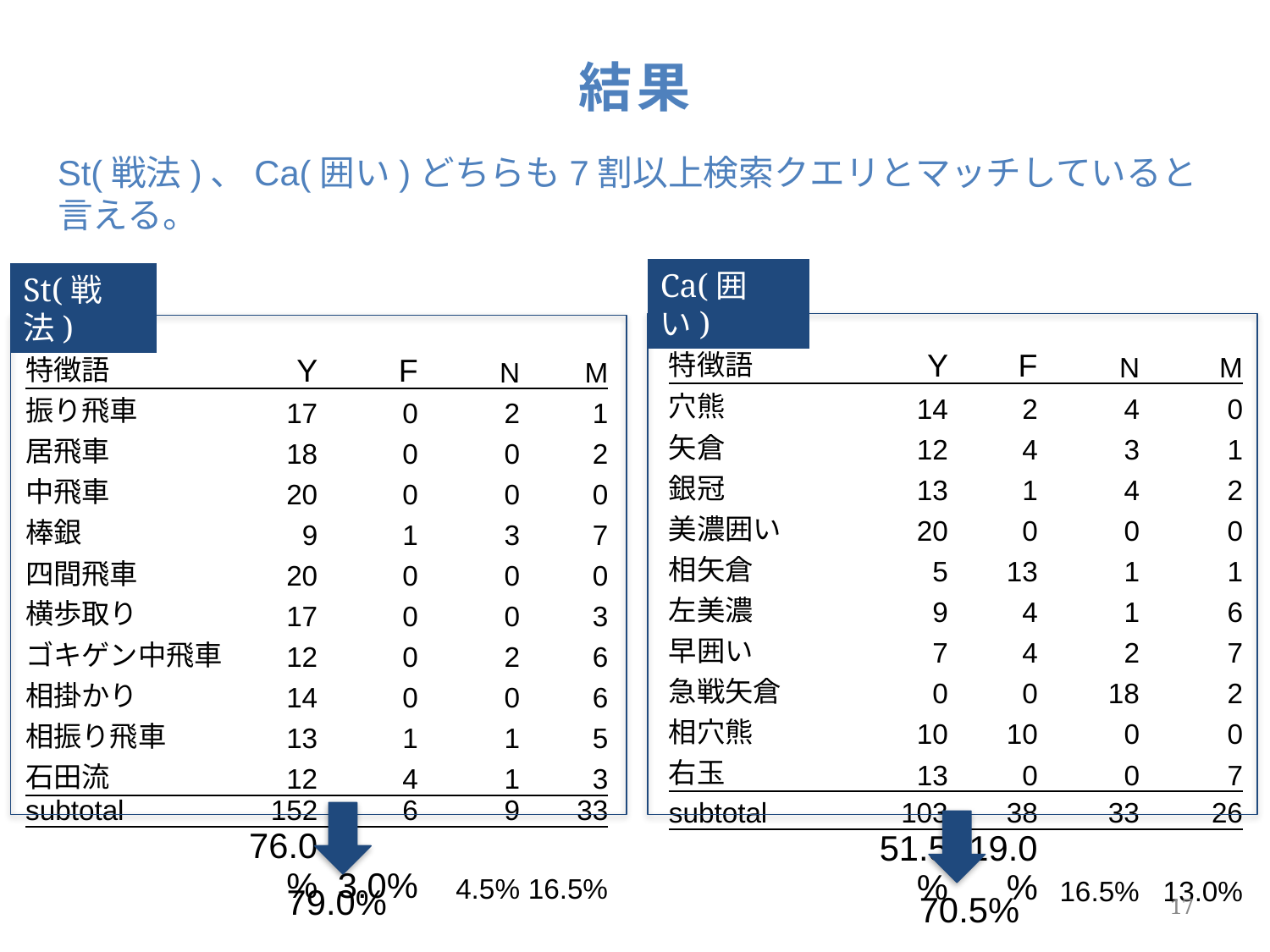

# 結果
St(戦法)、Ca(囲い)どちらも7割以上検索クエリとマッチしていると言える。
Ca(囲い)
St(戦法)

| 特徴語 | Y | F | N | M |
| --- | --- | --- | --- | --- |
| 穴熊 | 14 | 2 | 4 | 0 |
| 矢倉 | 12 | 4 | 3 | 1 |
| 銀冠 | 13 | 1 | 4 | 2 |
| 美濃囲い | 20 | 0 | 0 | 0 |
| 相矢倉 | 5 | 13 | 1 | 1 |
| 左美濃 | 9 | 4 | 1 | 6 |
| 早囲い | 7 | 4 | 2 | 7 |
| 急戦矢倉 | 0 | 0 | 18 | 2 |
| 相穴熊 | 10 | 10 | 0 | 0 |
| 右玉 | 13 | 0 | 0 | 7 |
| subtotal | 103 | 38 | 33 | 26 |
|  | 51.5% | 19.0% | 16.5% | 13.0% |
| 特徴語 | Y | F | N | M |
| --- | --- | --- | --- | --- |
| 振り飛車 | 17 | 0 | 2 | 1 |
| 居飛車 | 18 | 0 | 0 | 2 |
| 中飛車 | 20 | 0 | 0 | 0 |
| 棒銀 | 9 | 1 | 3 | 7 |
| 四間飛車 | 20 | 0 | 0 | 0 |
| 横歩取り | 17 | 0 | 0 | 3 |
| ゴキゲン中飛車 | 12 | 0 | 2 | 6 |
| 相掛かり | 14 | 0 | 0 | 6 |
| 相振り飛車 | 13 | 1 | 1 | 5 |
| 石田流 | 12 | 4 | 1 | 3 |
| subtotal | 152 | 6 | 9 | 33 |
|  | 76.0% | 3.0% | 4.5% | 16.5% |

79.0%
70.5%
17